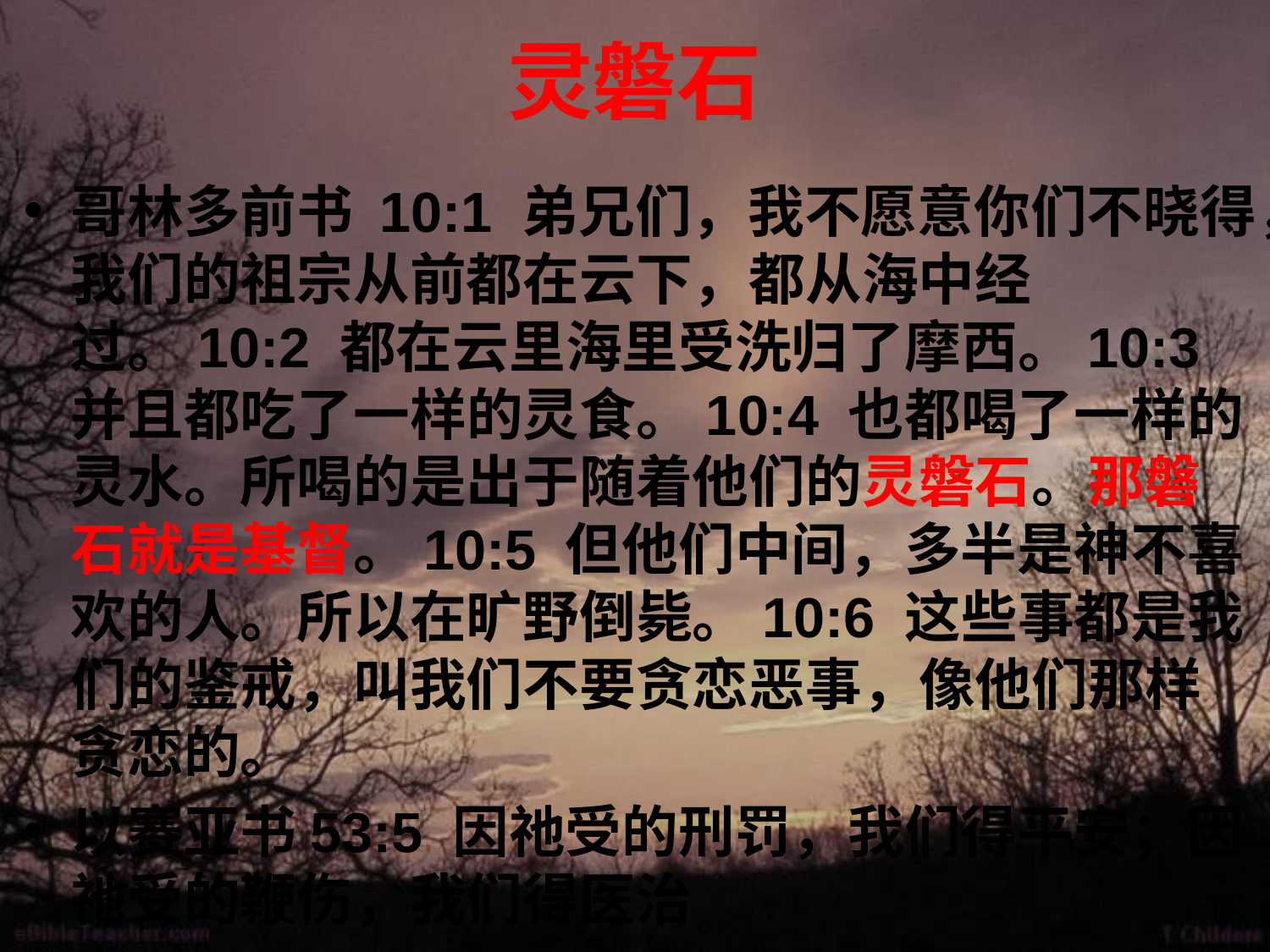

# 灵磐石
哥林多前书 10:1 弟兄们，我不愿意你们不晓得，我们的祖宗从前都在云下，都从海中经过。10:2 都在云里海里受洗归了摩西。10:3 并且都吃了一样的灵食。10:4 也都喝了一样的灵水。所喝的是出于随着他们的灵磐石。那磐石就是基督。10:5 但他们中间，多半是神不喜欢的人。所以在旷野倒毙。10:6 这些事都是我们的鉴戒，叫我们不要贪恋恶事，像他们那样贪恋的。
以赛亚书53:5 因祂受的刑罚，我们得平安；因祂受的鞭伤，我们得医治